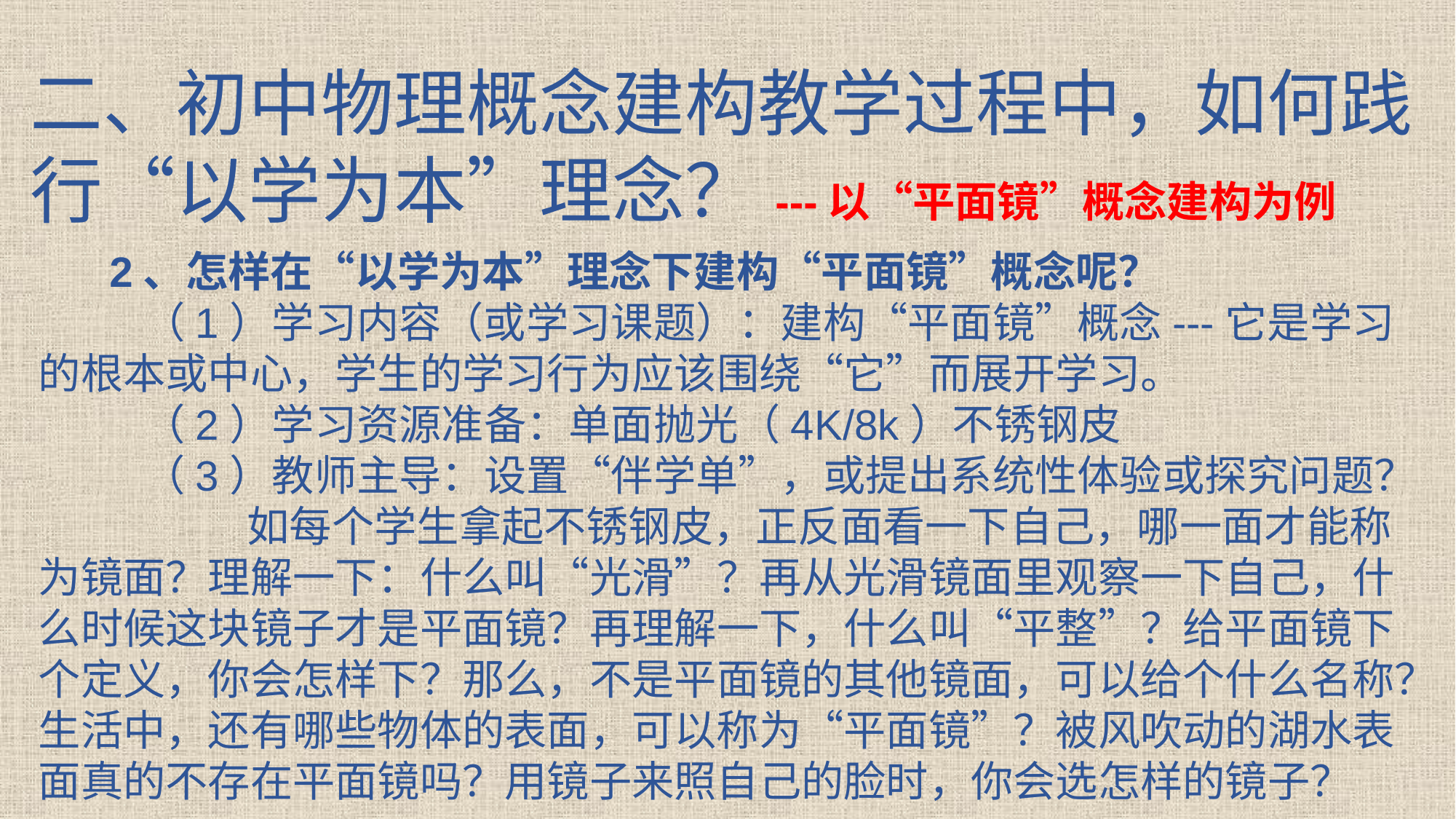

二、初中物理概念建构教学过程中，如何践行“以学为本”理念？---以“平面镜”概念建构为例
      2、怎样在“以学为本”理念下建构“平面镜”概念呢？
          （1）学习内容（或学习课题）：建构“平面镜”概念---它是学习的根本或中心，学生的学习行为应该围绕“它”而展开学习。
          （2）学习资源准备：单面抛光（4K/8k）不锈钢皮
          （3）教师主导：设置“伴学单”，或提出系统性体验或探究问题？
                     如每个学生拿起不锈钢皮，正反面看一下自己，哪一面才能称为镜面？理解一下：什么叫“光滑”？再从光滑镜面里观察一下自己，什么时候这块镜子才是平面镜？再理解一下，什么叫“平整”？给平面镜下个定义，你会怎样下？那么，不是平面镜的其他镜面，可以给个什么名称？生活中，还有哪些物体的表面，可以称为“平面镜”？被风吹动的湖水表面真的不存在平面镜吗？用镜子来照自己的脸时，你会选怎样的镜子？